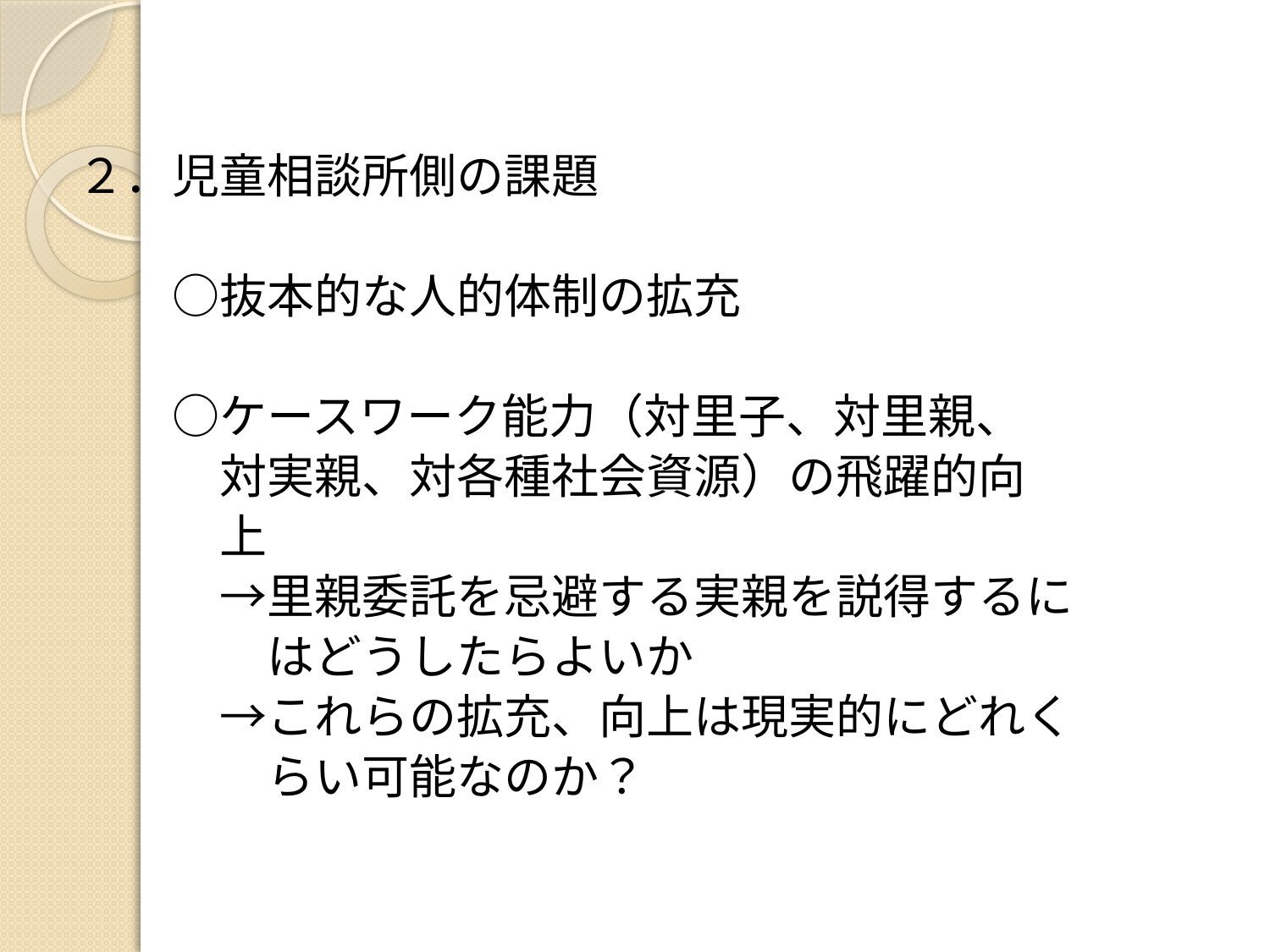

#
２．児童相談所側の課題

　　○抜本的な人的体制の拡充

　　○ケースワーク能力（対里子、対里親、
　　　対実親、対各種社会資源）の飛躍的向
　　　上
　　　→里親委託を忌避する実親を説得するに
　　　　はどうしたらよいか
　　　→これらの拡充、向上は現実的にどれく
　　　　らい可能なのか？